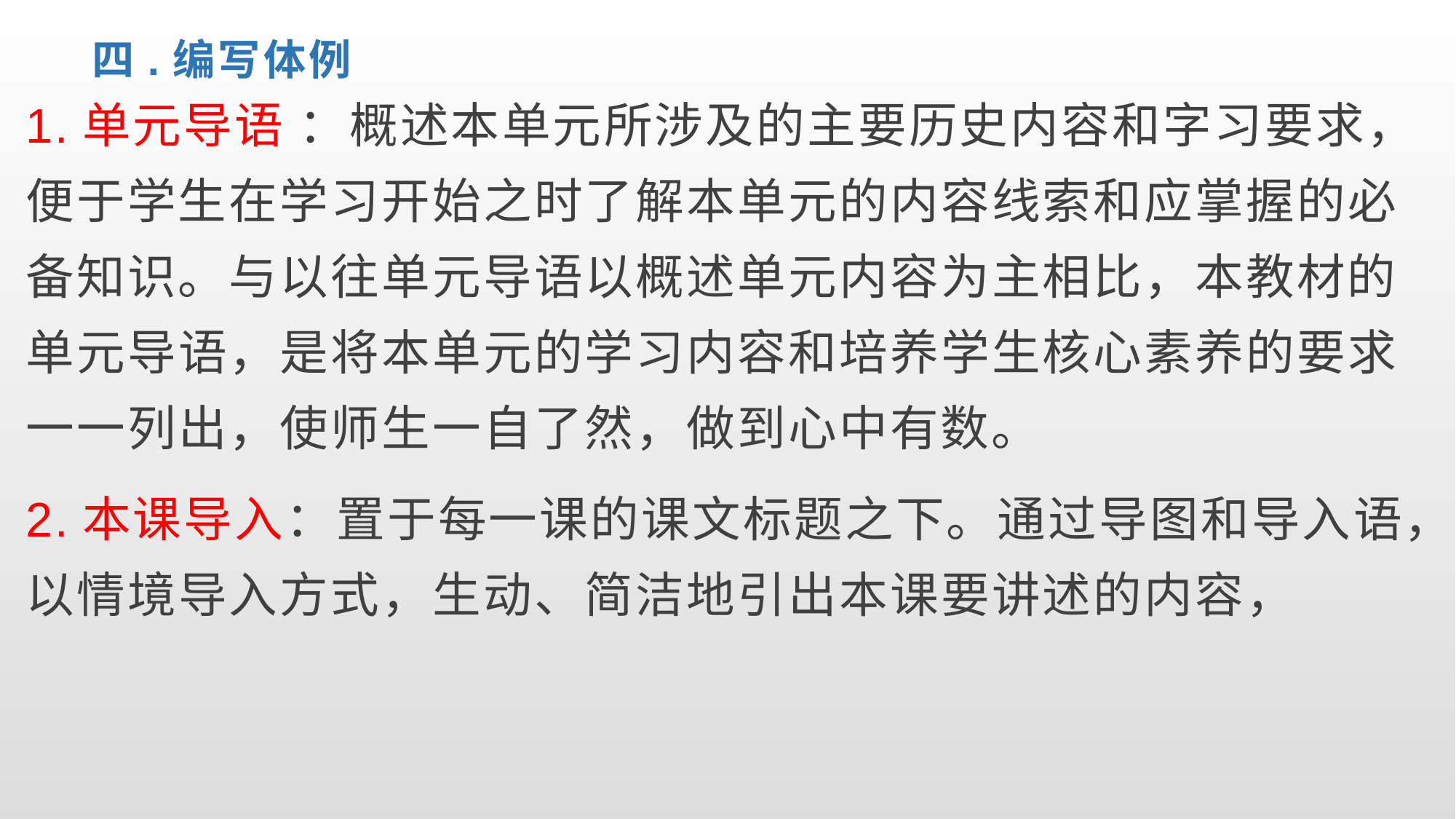

# 四.编写体例
1.单元导语 ：概述本单元所涉及的主要历史内容和字习要求，便于学生在学习开始之时了解本单元的内容线索和应掌握的必备知识。与以往单元导语以概述单元内容为主相比，本教材的单元导语，是将本单元的学习内容和培养学生核心素养的要求一一列出，使师生一自了然，做到心中有数。
2.本课导入：置于每一课的课文标题之下。通过导图和导入语，以情境导入方式，生动、简洁地引出本课要讲述的内容，